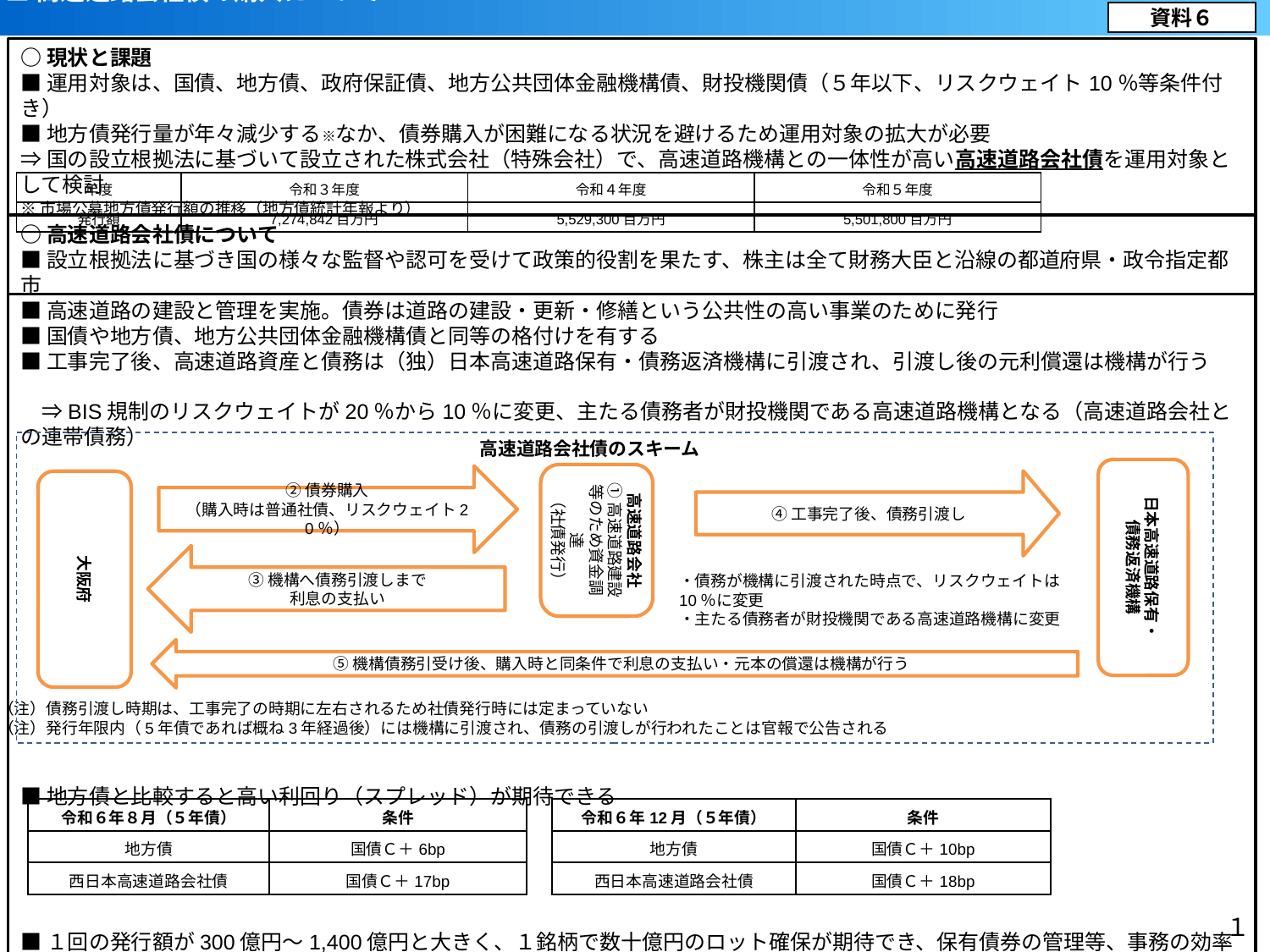

■高速道路会社債の購入について

資料６
○現状と課題
■運用対象は、国債、地方債、政府保証債、地方公共団体金融機構債、財投機関債（５年以下、リスクウェイト10％等条件付き）
■地方債発行量が年々減少する※なか、債券購入が困難になる状況を避けるため運用対象の拡大が必要
⇒国の設立根拠法に基づいて設立された株式会社（特殊会社）で、高速道路機構との一体性が高い高速道路会社債を運用対象として検討

※市場公募地方債発行額の推移（地方債統計年報より）

| 年度 | 令和３年度 | 令和４年度 | 令和５年度 |
| --- | --- | --- | --- |
| 発行額 | 7,274,842百万円 | 5,529,300百万円 | 5,501,800百万円 |
○高速道路会社債について
■設立根拠法に基づき国の様々な監督や認可を受けて政策的役割を果たす、株主は全て財務大臣と沿線の都道府県・政令指定都市
■高速道路の建設と管理を実施。債券は道路の建設・更新・修繕という公共性の高い事業のために発行
■国債や地方債、地方公共団体金融機構債と同等の格付けを有する
■工事完了後、高速道路資産と債務は（独）日本高速道路保有・債務返済機構に引渡され、引渡し後の元利償還は機構が行う
　⇒BIS規制のリスクウェイトが20％から10％に変更、主たる債務者が財投機関である高速道路機構となる（高速道路会社との連帯債務）

■地方債と比較すると高い利回り（スプレッド）が期待できる

■１回の発行額が300億円～1,400億円と大きく、１銘柄で数十億円のロット確保が期待でき、保有債券の管理等、事務の効率化を図れる
高速道路会社債のスキーム

日本高速道路保有・
債務返済機構
高速道路会社
①高速道路建設等のため資金調達
（社債発行）
②債券購入
（購入時は普通社債、リスクウェイト20％）
④工事完了後、債務引渡し
大阪府

③機構へ債務引渡しまで
利息の支払い

・債務が機構に引渡された時点で、リスクウェイトは10％に変更
・主たる債務者が財投機関である高速道路機構に変更
⑤機構債務引受け後、購入時と同条件で利息の支払い・元本の償還は機構が行う
（注）債務引渡し時期は、工事完了の時期に左右されるため社債発行時には定まっていない
（注）発行年限内（5年債であれば概ね3年経過後）には機構に引渡され、債務の引渡しが行われたことは官報で公告される
| 令和６年８月（５年債） | 条件 |
| --- | --- |
| 地方債 | 国債Ｃ＋6bp |
| 西日本高速道路会社債 | 国債Ｃ＋17bp |
| 令和６年12月（５年債） | 条件 |
| --- | --- |
| 地方債 | 国債Ｃ＋10bp |
| 西日本高速道路会社債 | 国債Ｃ＋18bp |
１